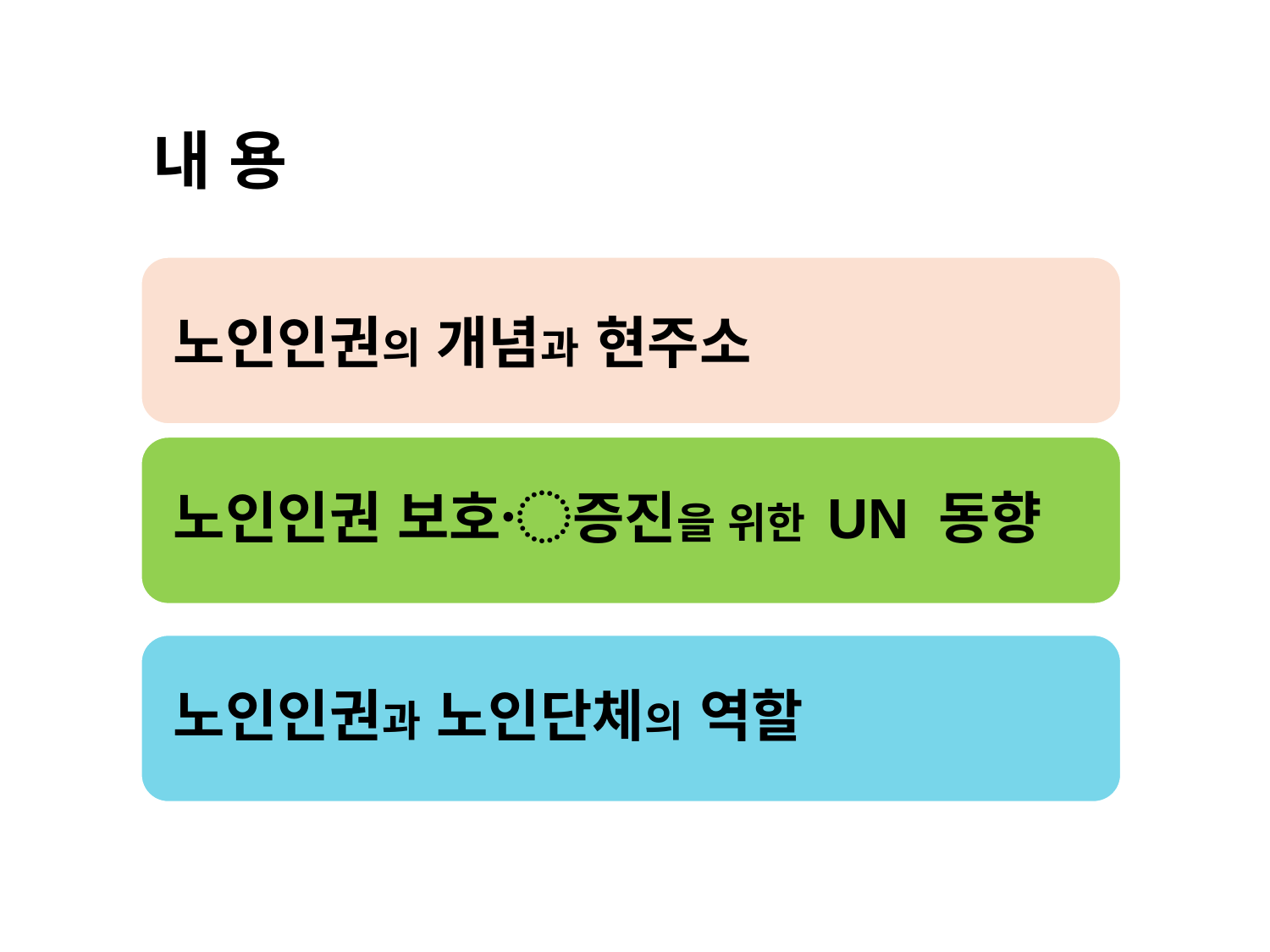

# 내 용
노인인권의 개념과 현주소
노인인권 보호〮증진을 위한 UN 동향
노인인권과 노인단체의 역할